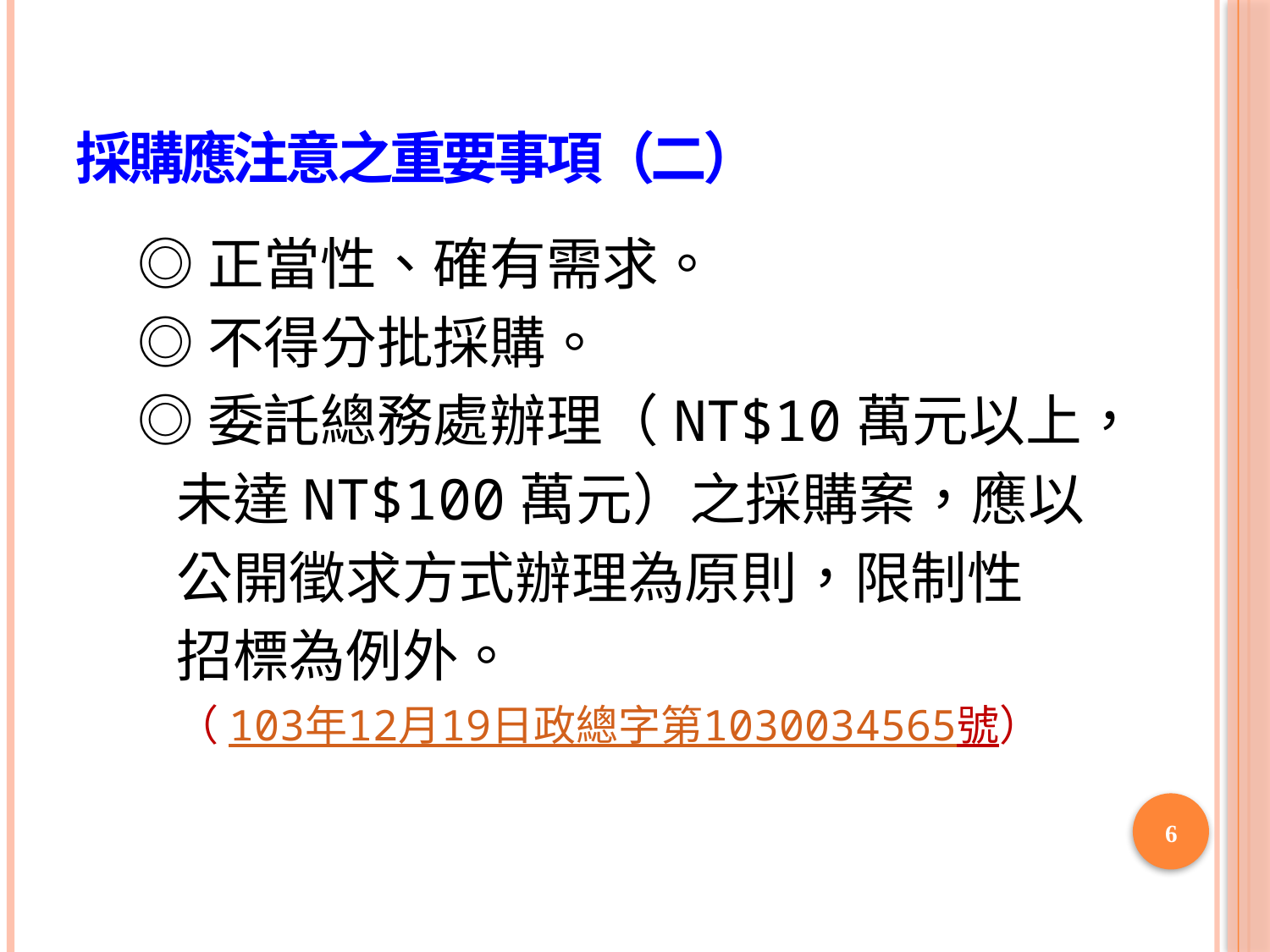

# 採購應注意之重要事項（二）
◎正當性、確有需求。
◎不得分批採購。
◎委託總務處辦理（NT$10萬元以上，
  未達NT$100萬元）之採購案，應以
  公開徵求方式辦理為原則，限制性
  招標為例外。
   （103年12月19日政總字第1030034565號）

6